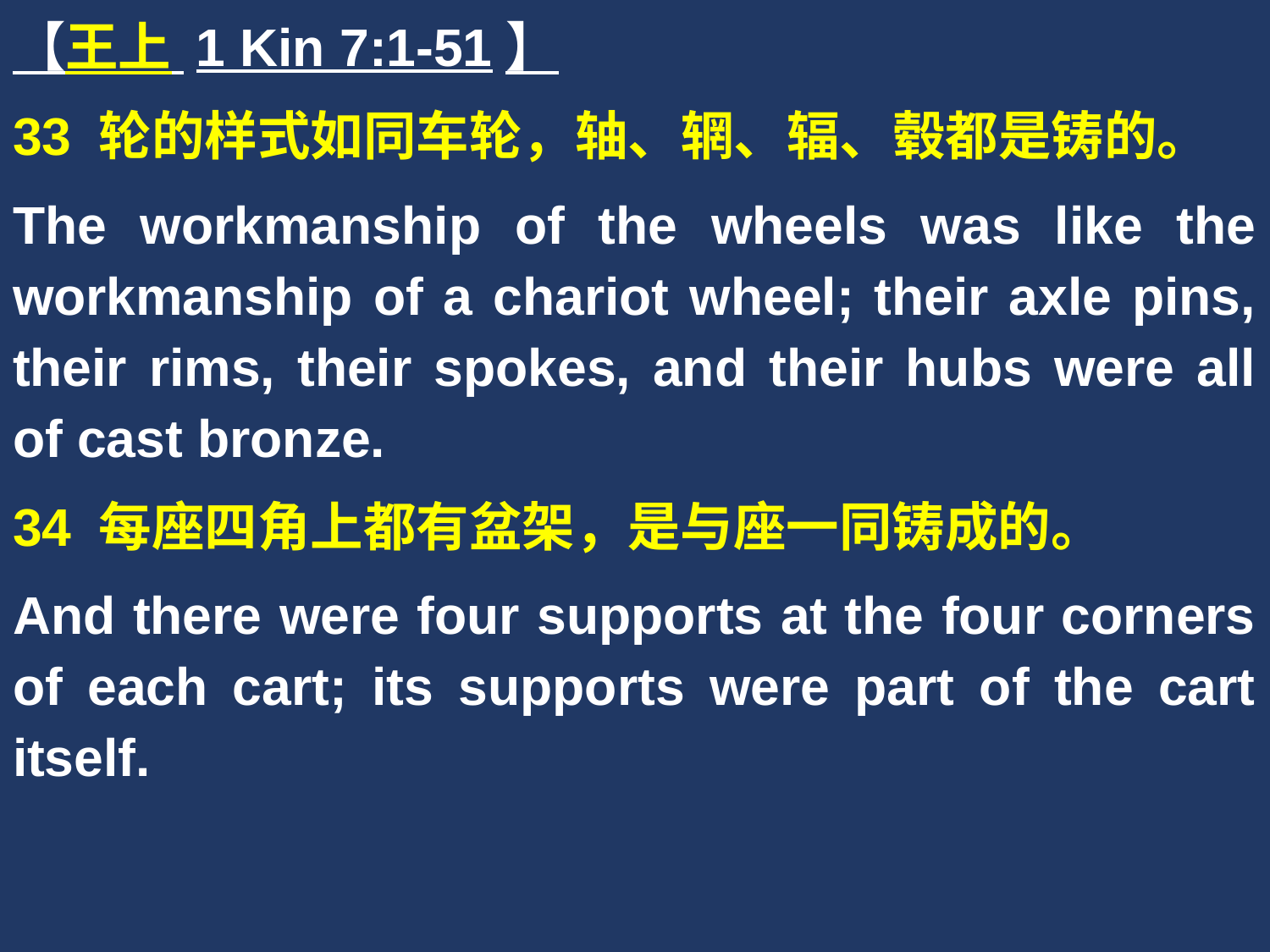

【王上 1 Kin 7:1-51】
33 轮的样式如同车轮，轴、辋、辐、毂都是铸的。
The workmanship of the wheels was like the workmanship of a chariot wheel; their axle pins, their rims, their spokes, and their hubs were all of cast bronze.
34 每座四角上都有盆架，是与座一同铸成的。
And there were four supports at the four corners of each cart; its supports were part of the cart itself.